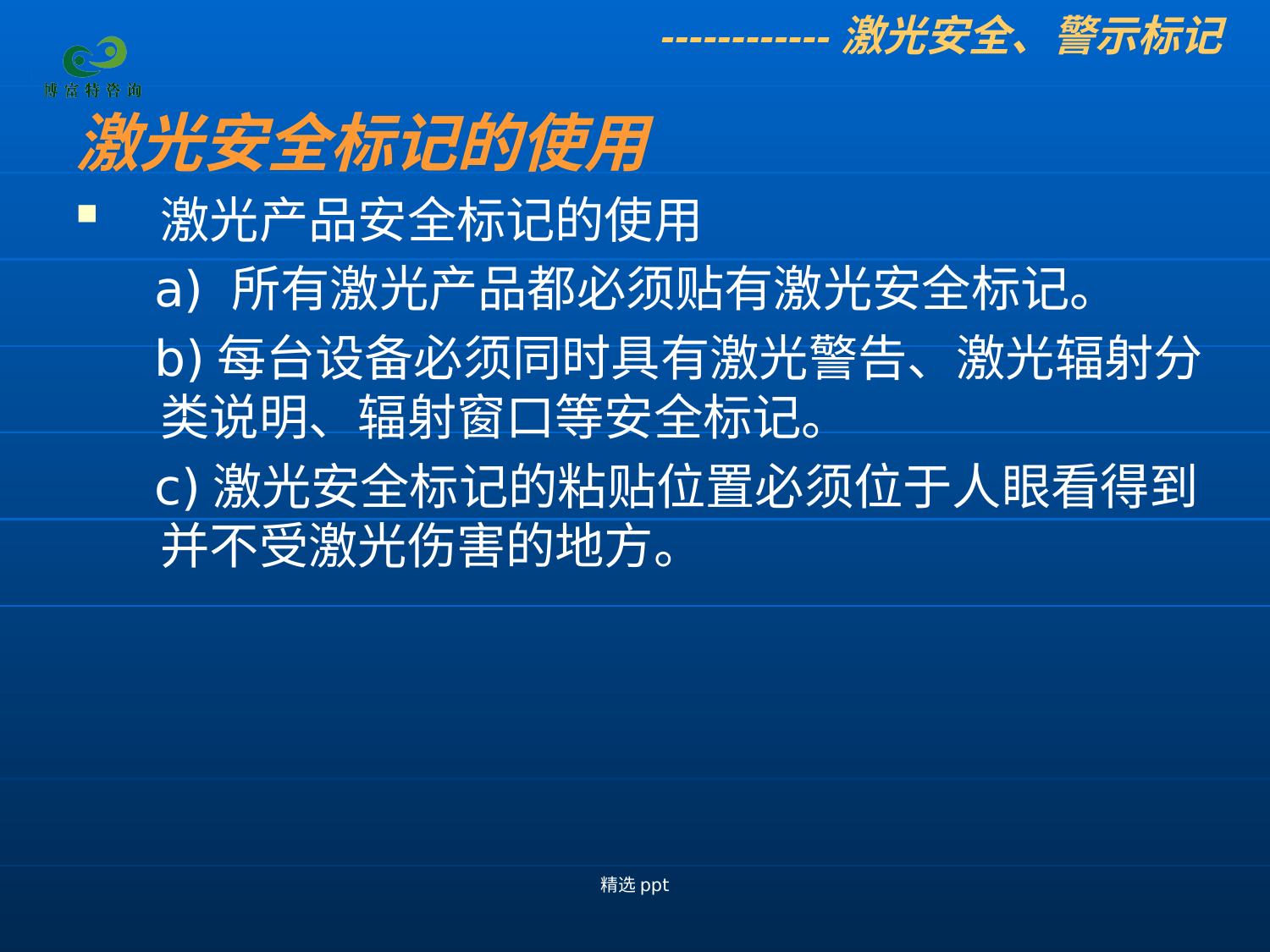

------------激光安全、警示标记
激光安全标记的使用
激光产品安全标记的使用
     a) 所有激光产品都必须贴有激光安全标记。
     b)每台设备必须同时具有激光警告、激光辐射分类说明、辐射窗口等安全标记。
     c)激光安全标记的粘贴位置必须位于人眼看得到并不受激光伤害的地方。

54
精选ppt